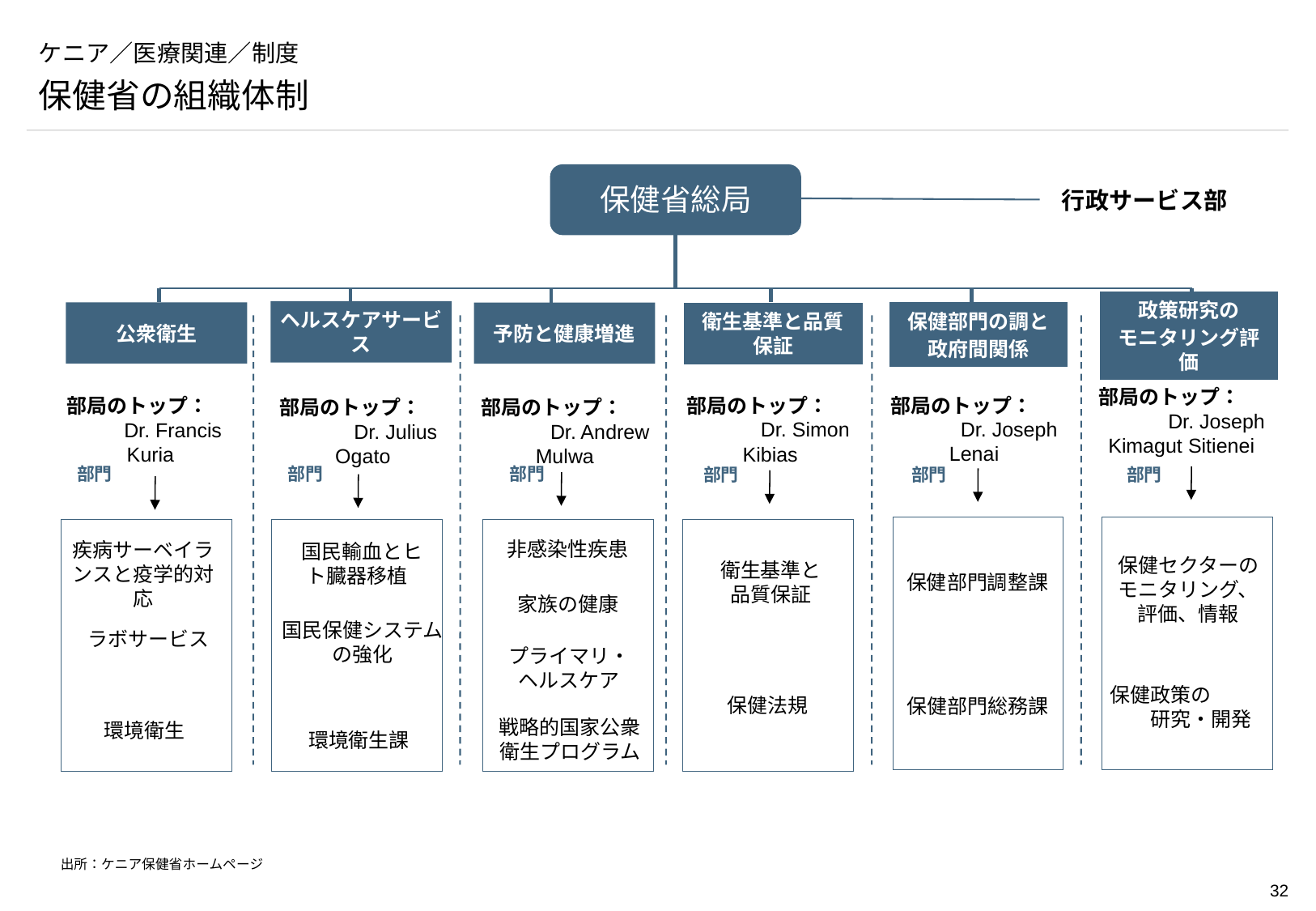

# ケニア／医療関連／制度
保健省の組織体制

保健省総局
行政サービス部
ヘルスケアサービス
公衆衛生
保健部門の調と
政府間関係
予防と健康増進
衛生基準と品質保証
政策研究の
モニタリング評価
部局のトップ： 　　　　 Dr. Joseph Kimagut Sitienei
部局のトップ： 　　　　 Dr. Joseph Lenai
部局のトップ： 　　　　 Dr. Simon Kibias
部局のトップ： 　　　Dr. Francis Kuria
部局のトップ： 　　　　Dr. Julius Ogato
部局のトップ： 　　　　 Dr. Andrew Mulwa
部門
部門
部門
部門
部門
部門

 非感染性疾患
疾病サーベイランスと疫学的対応
 国民輸血とヒト臓器移植
保健セクターのモニタリング、評価、情報
衛生基準と
品質保証
保健部門調整課
 家族の健康
国民保健システム
の強化
ラボサービス
プライマリ・
ヘルスケア
保健政策の　　　　研究・開発
保健法規
保健部門総務課
戦略的国家公衆
衛生プログラム
環境衛生
環境衛生課
出所：ケニア保健省ホームページ